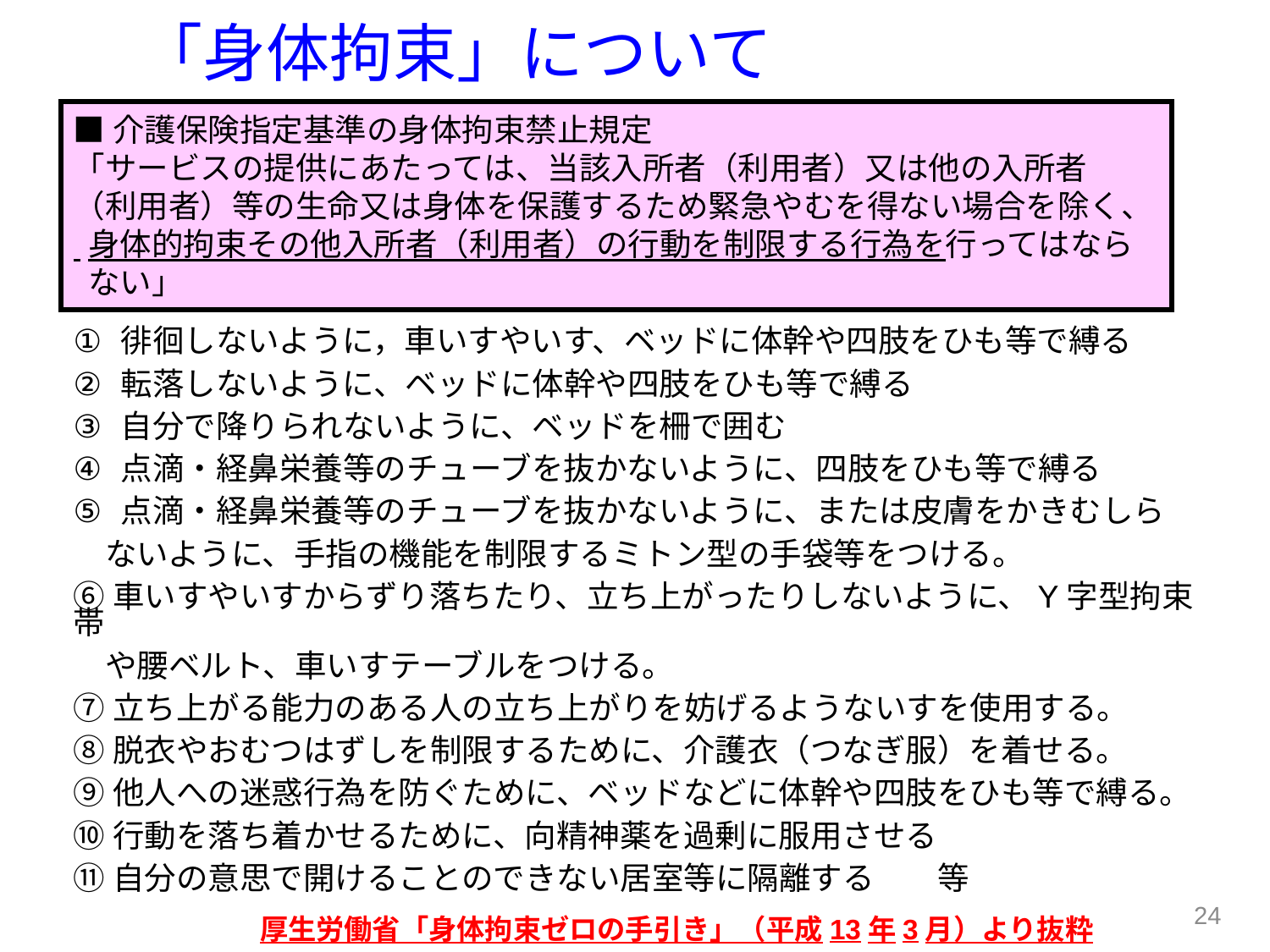

# 「身体拘束」について
■介護保険指定基準の身体拘束禁止規定
「サービスの提供にあたっては、当該入所者（利用者）又は他の入所者
（利用者）等の生命又は身体を保護するため緊急やむを得ない場合を除く、
 身体的拘束その他入所者（利用者）の行動を制限する行為を行ってはなら
 ない」

徘徊しないように，車いすやいす、ベッドに体幹や四肢をひも等で縛る
転落しないように、ベッドに体幹や四肢をひも等で縛る
自分で降りられないように、ベッドを柵で囲む
点滴・経鼻栄養等のチューブを抜かないように、四肢をひも等で縛る
点滴・経鼻栄養等のチューブを抜かないように、または皮膚をかきむしら
　ないように、手指の機能を制限するミトン型の手袋等をつける。
⑥車いすやいすからずり落ちたり、立ち上がったりしないように、Y字型拘束帯
　や腰ベルト、車いすテーブルをつける。
⑦立ち上がる能力のある人の立ち上がりを妨げるようないすを使用する。
⑧脱衣やおむつはずしを制限するために、介護衣（つなぎ服）を着せる。
⑨他人への迷惑行為を防ぐために、ベッドなどに体幹や四肢をひも等で縛る。
⑩行動を落ち着かせるために、向精神薬を過剰に服用させる
⑪自分の意思で開けることのできない居室等に隔離する　　等

24
厚生労働省「身体拘束ゼロの手引き」（平成13年3月）より抜粋